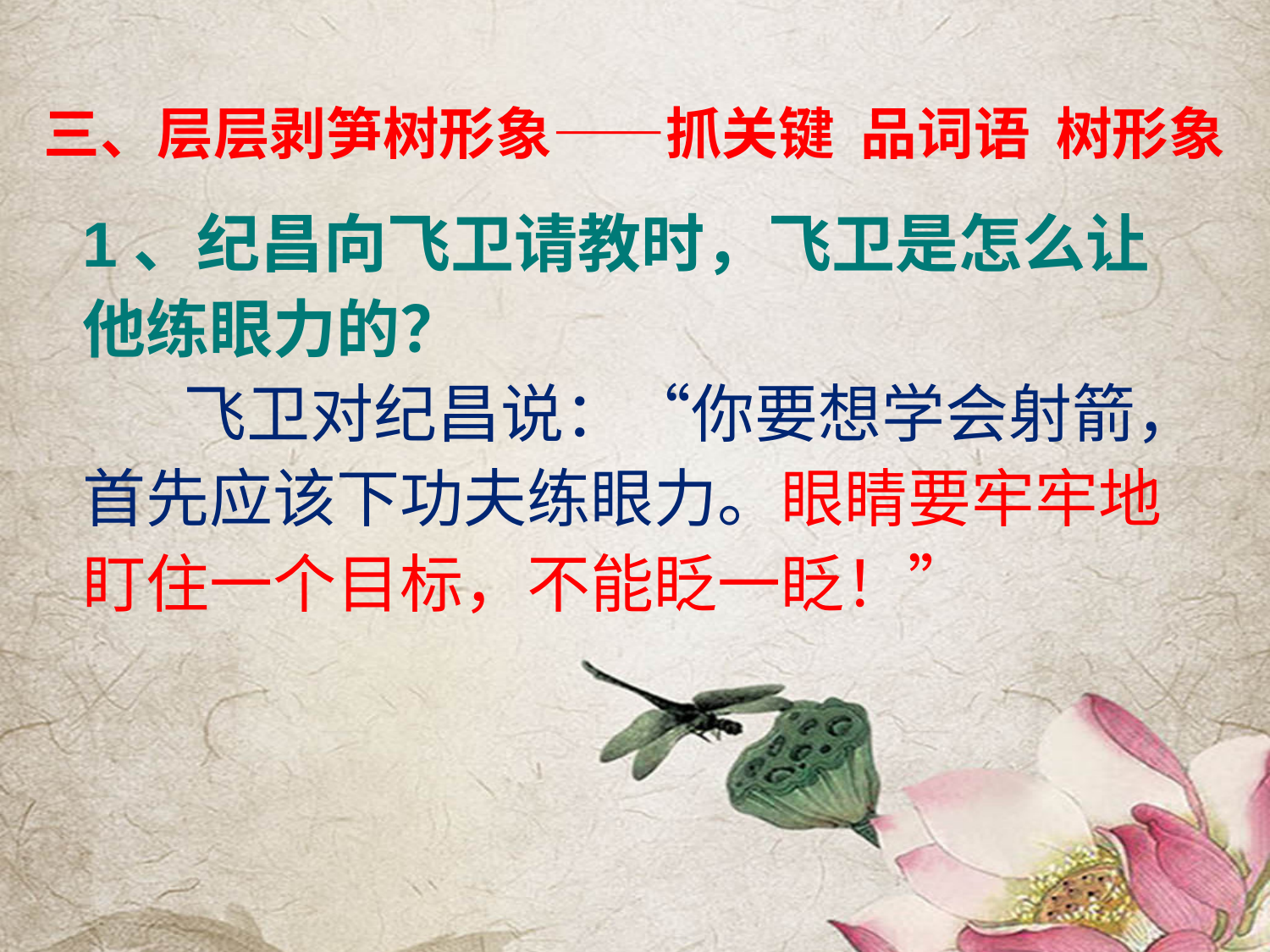

三、层层剥笋树形象——抓关键  品词语  树形象

1、纪昌向飞卫请教时，飞卫是怎么让他练眼力的？
      飞卫对纪昌说：“你要想学会射箭，首先应该下功夫练眼力。眼睛要牢牢地盯住一个目标，不能眨一眨！”